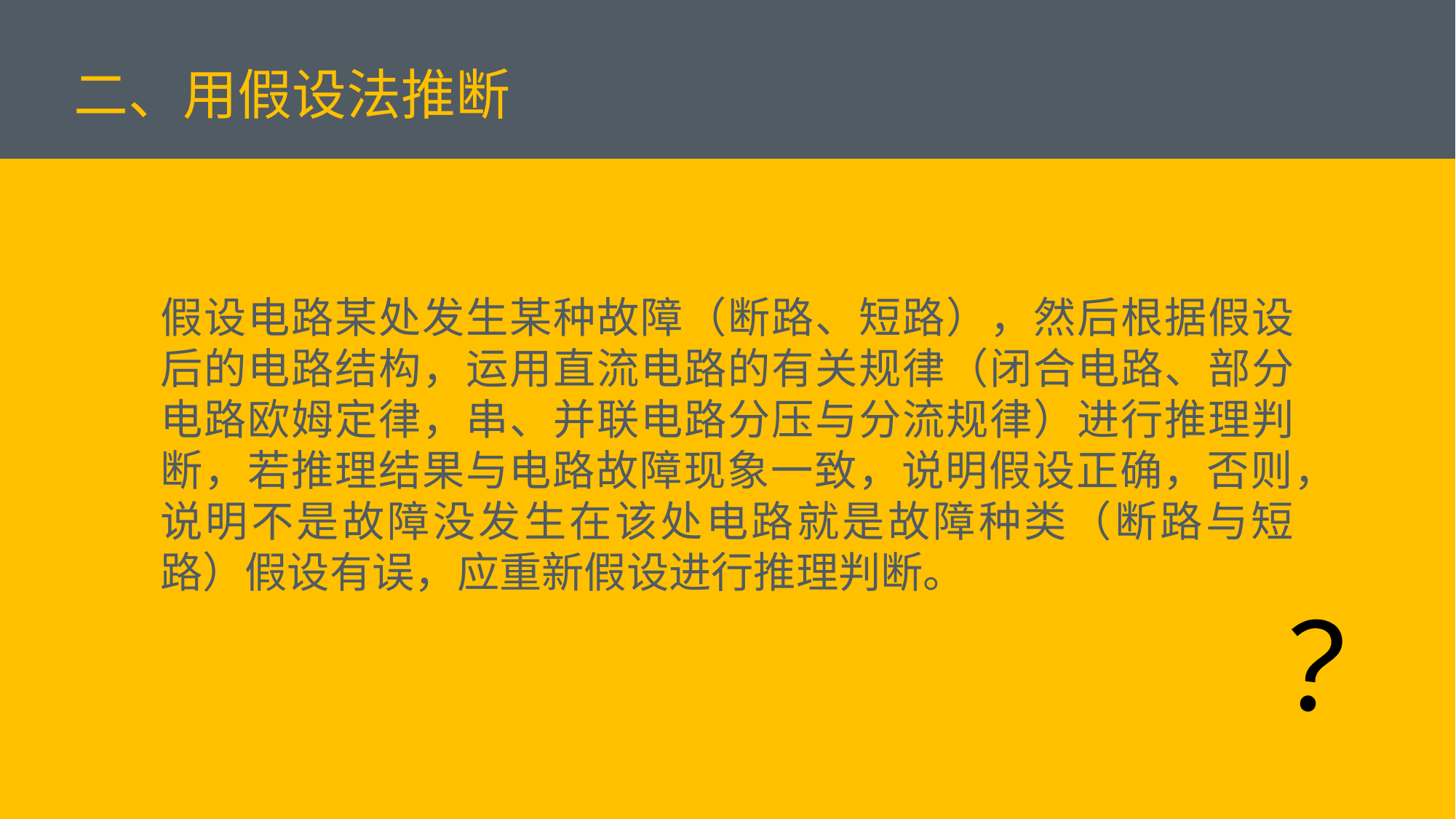

二、用假设法推断
假设电路某处发生某种故障（断路、短路），然后根据假设后的电路结构，运用直流电路的有关规律（闭合电路、部分电路欧姆定律，串、并联电路分压与分流规律）进行推理判断，若推理结果与电路故障现象一致，说明假设正确，否则，说明不是故障没发生在该处电路就是故障种类（断路与短路）假设有误，应重新假设进行推理判断。
？